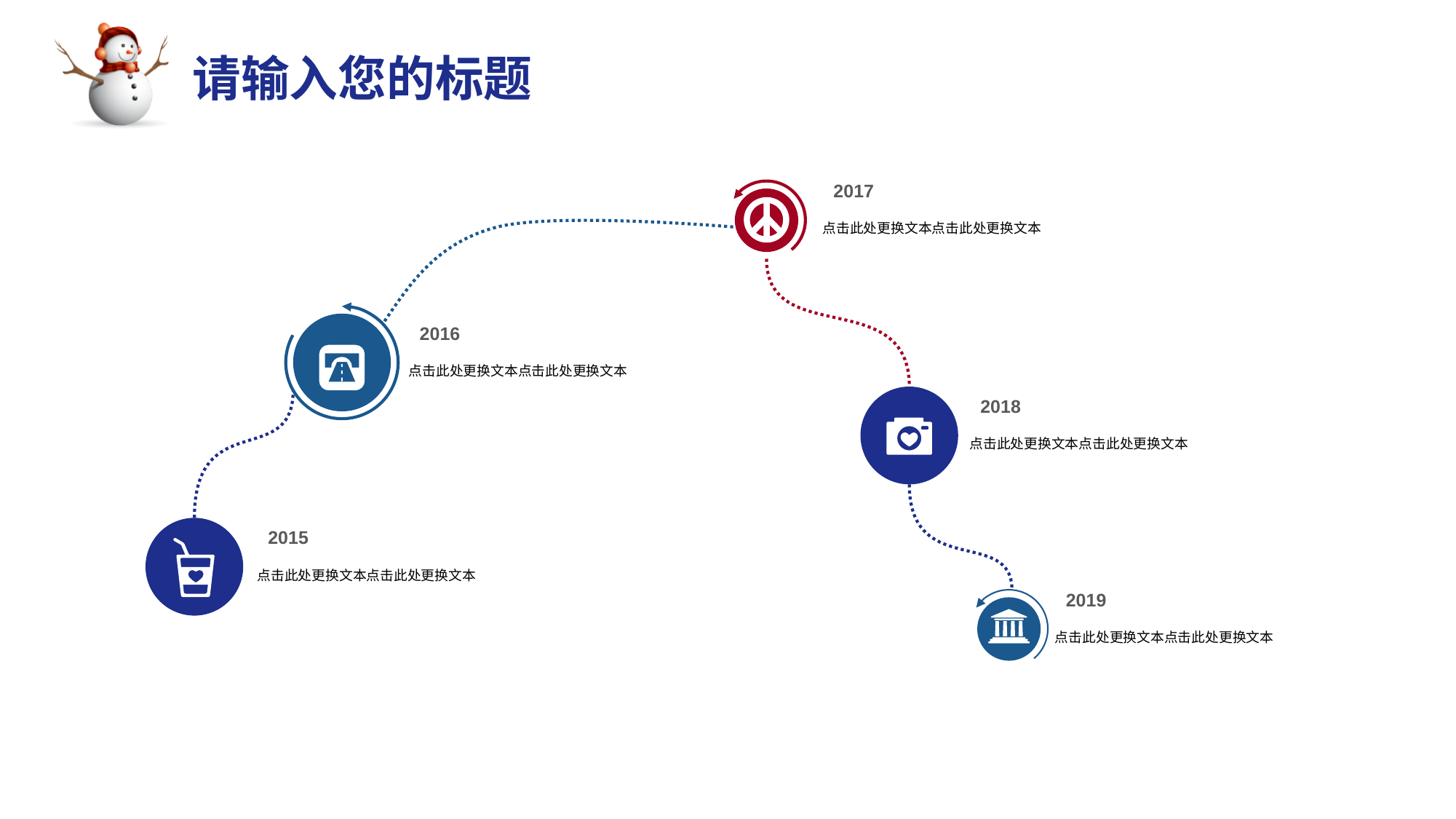

2017

点击此处更换文本点击此处更换文本

2016

点击此处更换文本点击此处更换文本

2018

点击此处更换文本点击此处更换文本

2015

点击此处更换文本点击此处更换文本
2019

点击此处更换文本点击此处更换文本